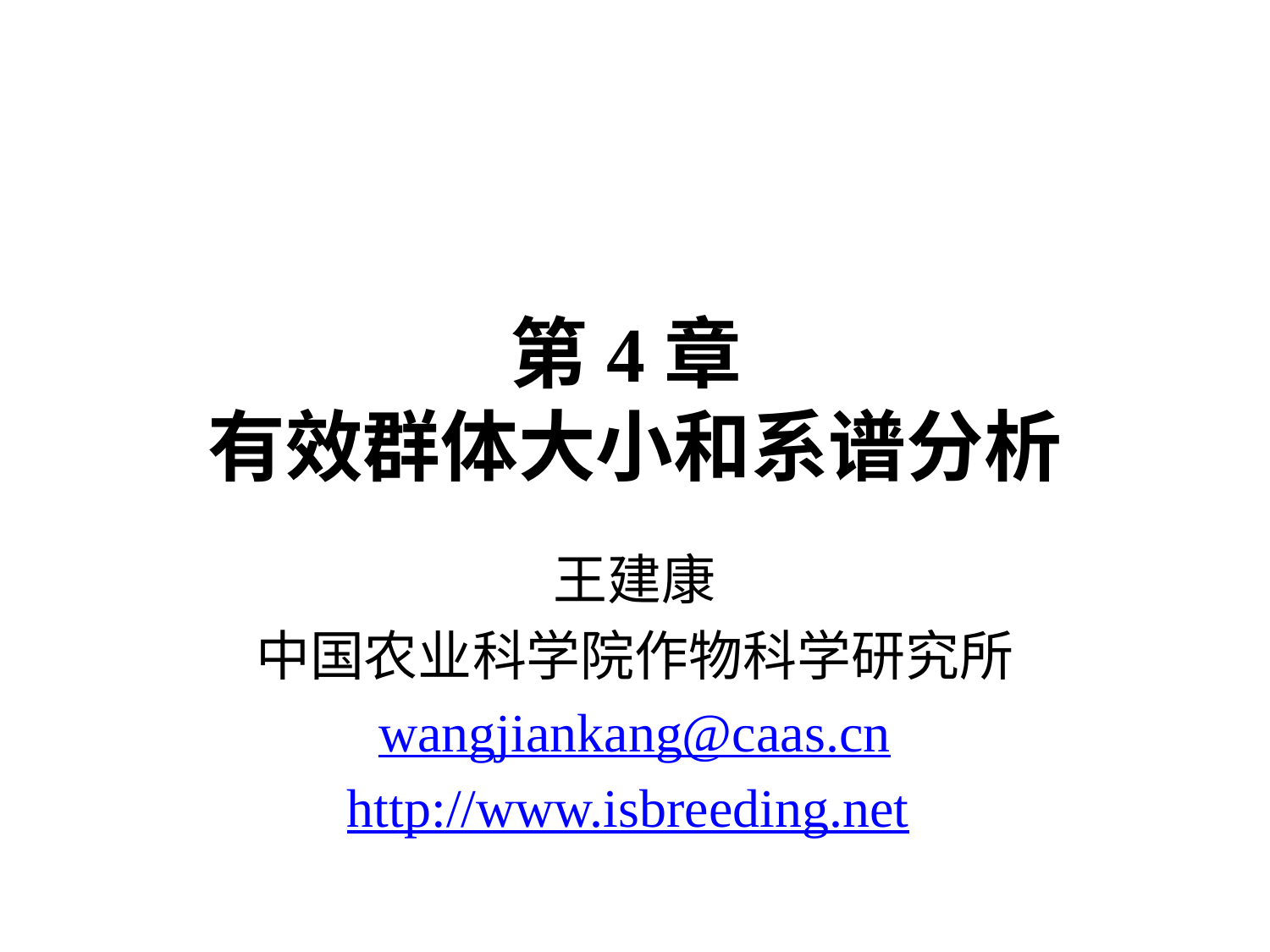

# 第4章 有效群体大小和系谱分析
王建康
中国农业科学院作物科学研究所
wangjiankang@caas.cn
http://www.isbreeding.net